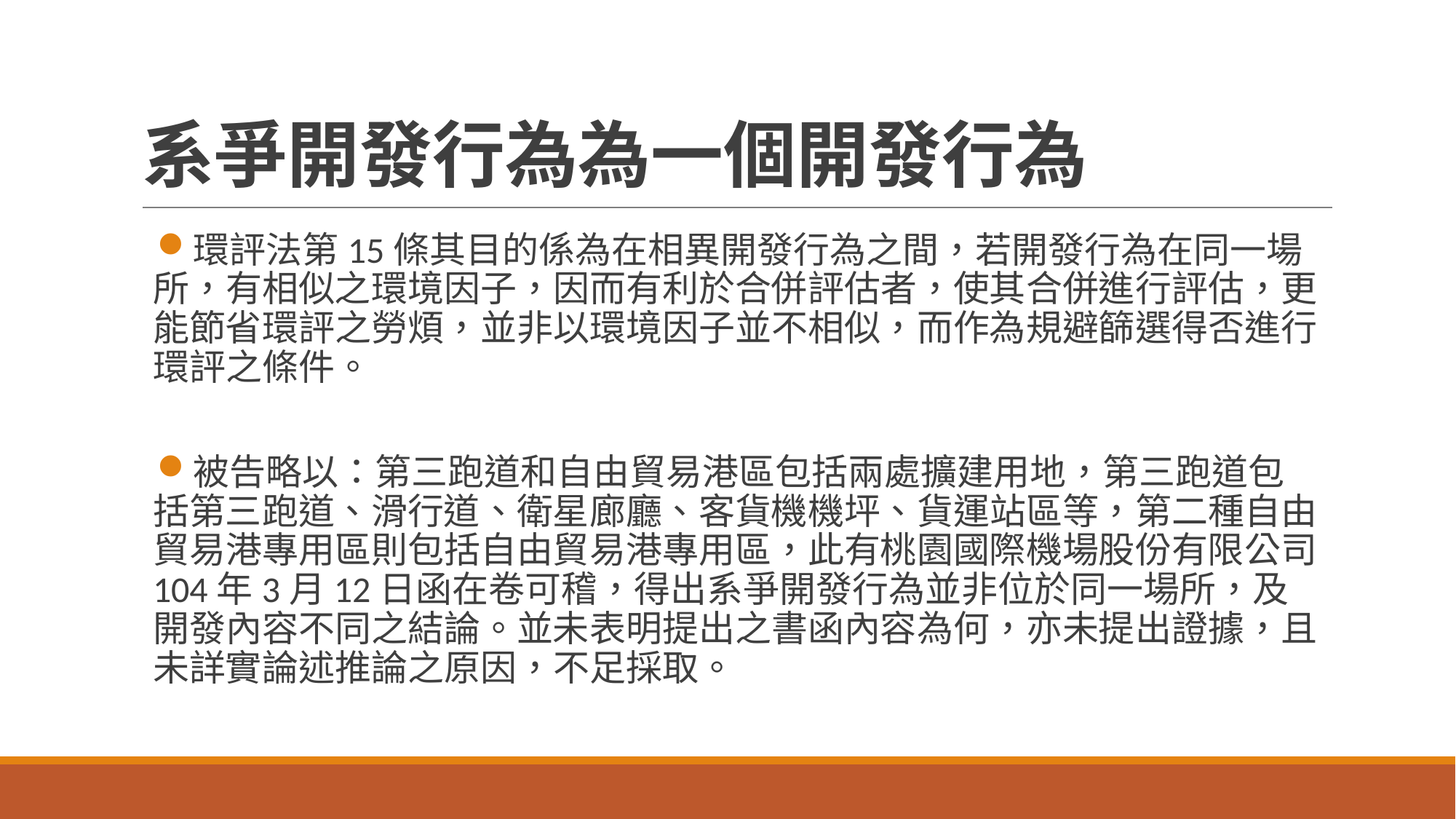

# 系爭開發行為為一個開發行為
環評法第15條其目的係為在相異開發行為之間，若開發行為在同一場所，有相似之環境因子，因而有利於合併評估者，使其合併進行評估，更能節省環評之勞煩，並非以環境因子並不相似，而作為規避篩選得否進行環評之條件。
被告略以：第三跑道和自由貿易港區包括兩處擴建用地，第三跑道包括第三跑道、滑行道、衛星廊廳、客貨機機坪、貨運站區等，第二種自由貿易港專用區則包括自由貿易港專用區，此有桃園國際機場股份有限公司104年3月12日函在卷可稽，得出系爭開發行為並非位於同一場所，及開發內容不同之結論。並未表明提出之書函內容為何，亦未提出證據，且未詳實論述推論之原因，不足採取。